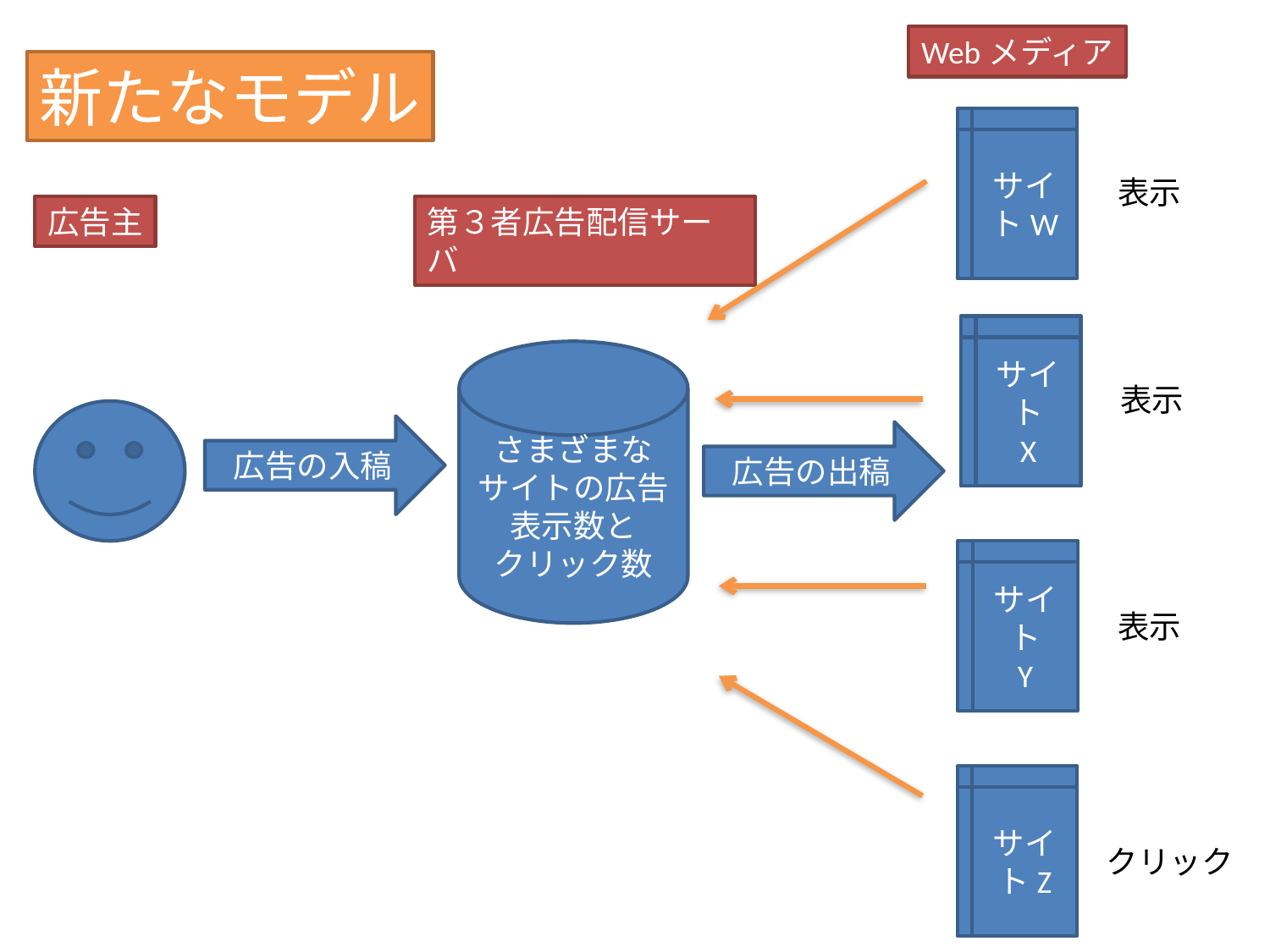

Webメディア
新たなモデル
サイトW
表示
広告主
第３者広告配信サーバ
サイト
X
さまざまな
サイトの広告
表示数と
クリック数
表示

広告の入稿
広告の出稿
サイト
Y
表示
サイトZ
クリック